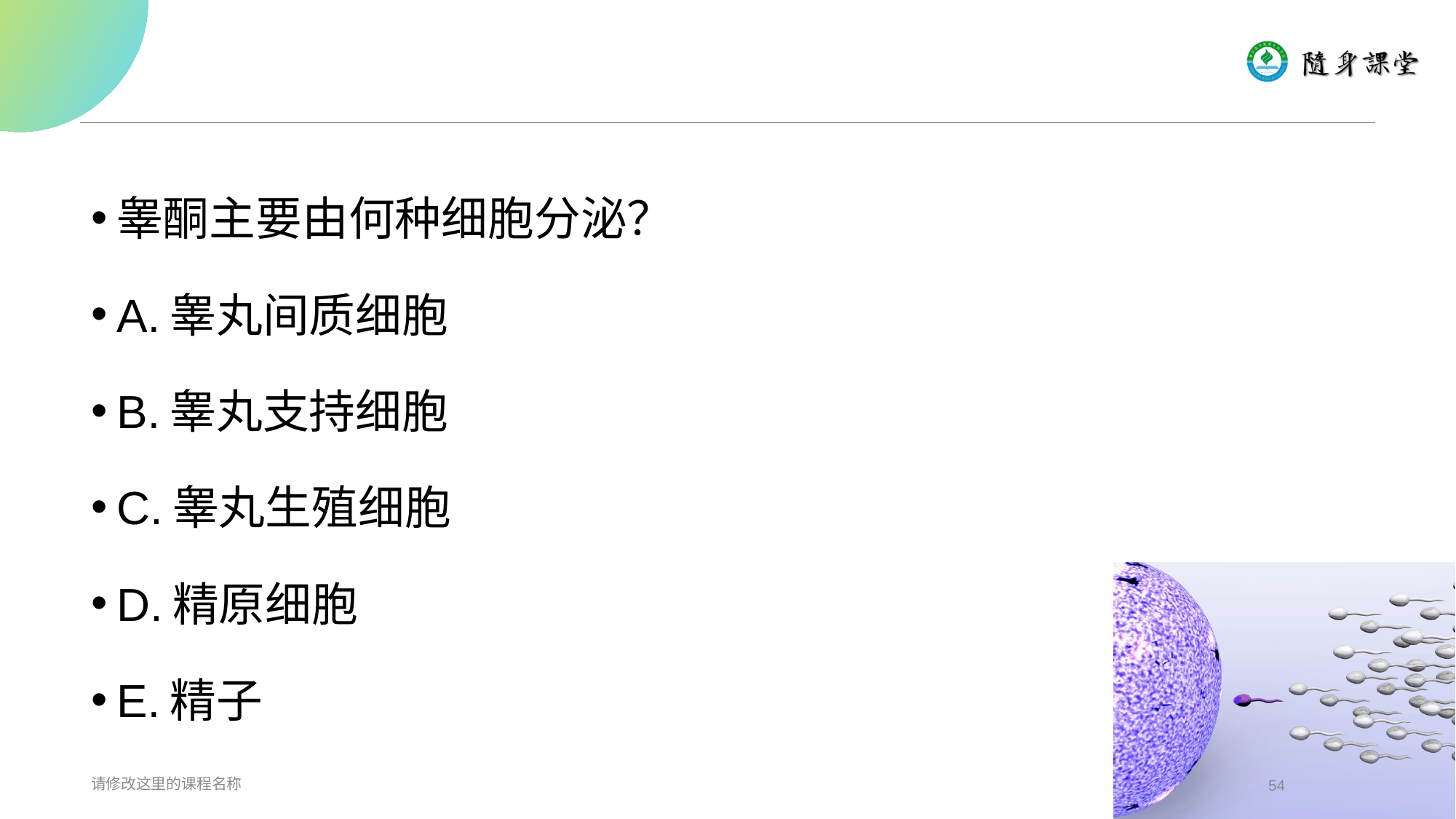

#
睾酮主要由何种细胞分泌？
A.睾丸间质细胞
B.睾丸支持细胞
C.睾丸生殖细胞
D.精原细胞
E.精子
请修改这里的课程名称
54